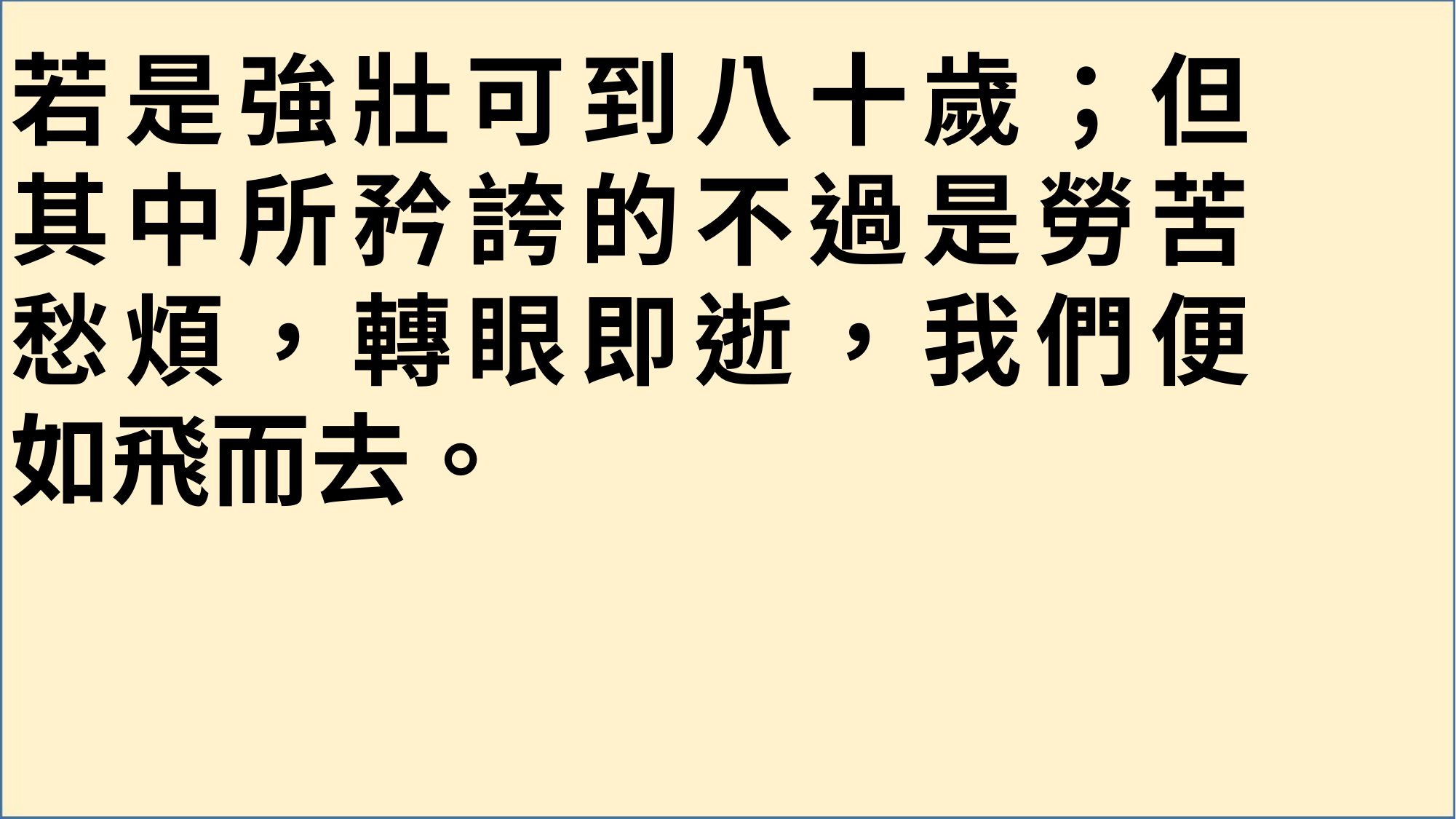

若是強壯可到八十歲；但
其中所矜誇的不過是勞苦
愁煩，轉眼即逝，我們便
如飛而去。